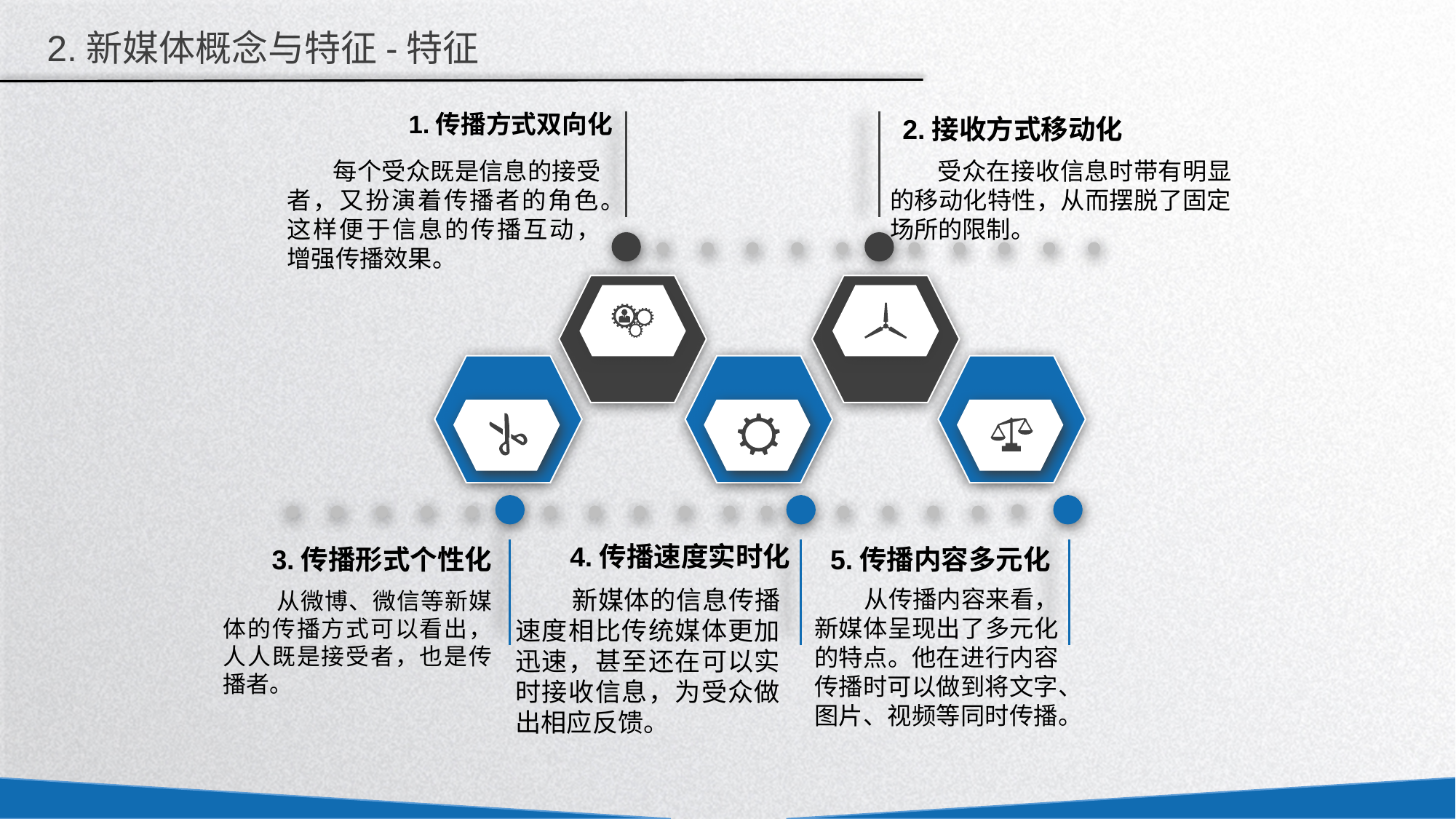

2.新媒体概念与特征-特征
1.传播方式双向化
2.接收方式移动化
       每个受众既是信息的接受者，又扮演着传播者的角色。这样便于信息的传播互动，增强传播效果。
       受众在接收信息时带有明显的移动化特性，从而摆脱了固定场所的限制。

4.传播速度实时化
3.传播形式个性化
5.传播内容多元化
        新媒体的信息传播速度相比传统媒体更加迅速，甚至还在可以实时接收信息，为受众做出相应反馈。
        从传播内容来看，新媒体呈现出了多元化的特点。他在进行内容传播时可以做到将文字、图片、视频等同时传播。
        从微博、微信等新媒体的传播方式可以看出，人人既是接受者，也是传播者。